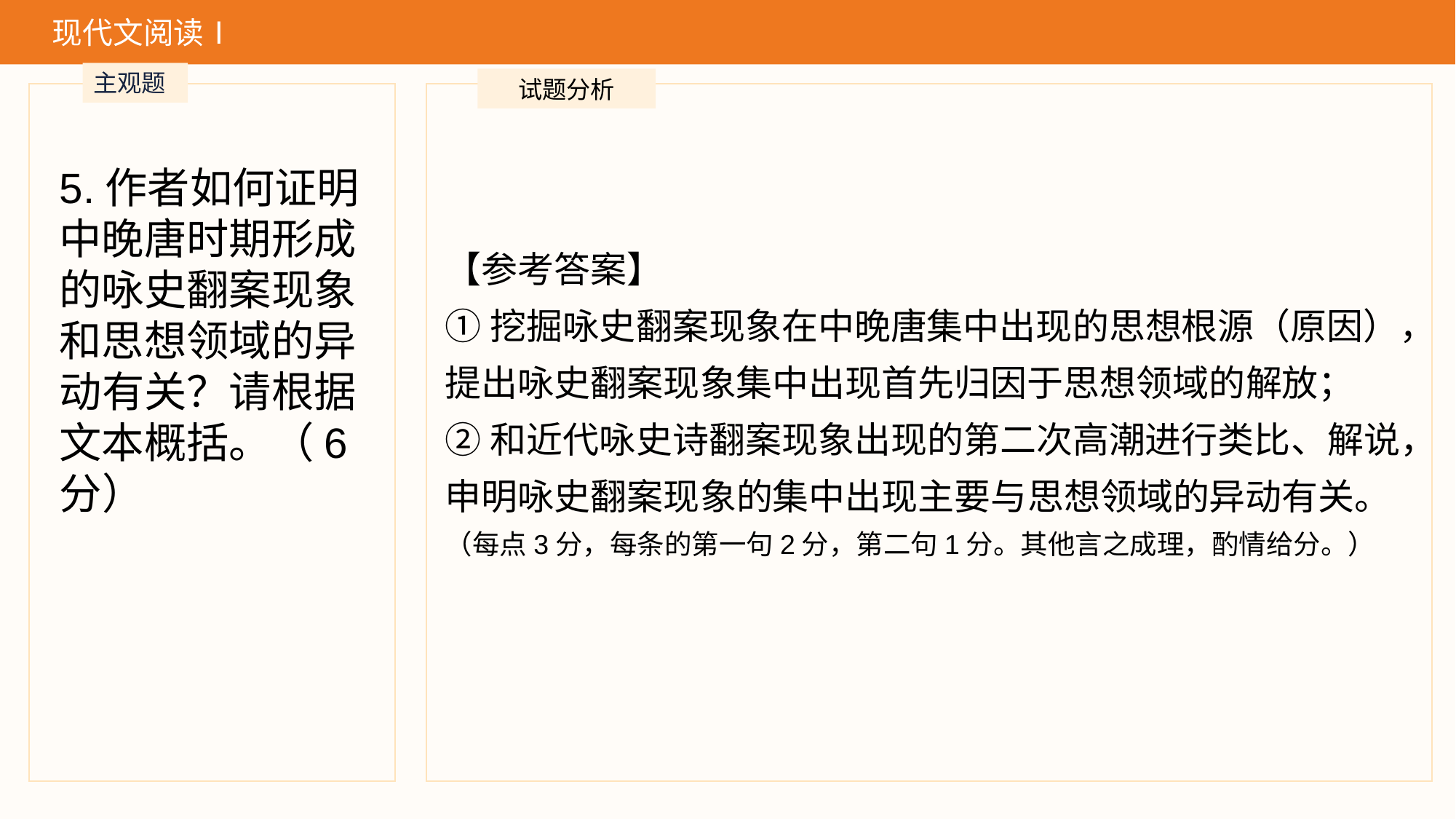

现代文阅读Ⅰ
主观题
试题分析

5.作者如何证明中晚唐时期形成的咏史翻案现象和思想领域的异动有关？请根据文本概括。（6分）
【参考答案】
①挖掘咏史翻案现象在中晚唐集中出现的思想根源（原因），提出咏史翻案现象集中出现首先归因于思想领域的解放；
②和近代咏史诗翻案现象出现的第二次高潮进行类比、解说，申明咏史翻案现象的集中出现主要与思想领域的异动有关。
（每点3分，每条的第一句2分，第二句1分。其他言之成理，酌情给分。）